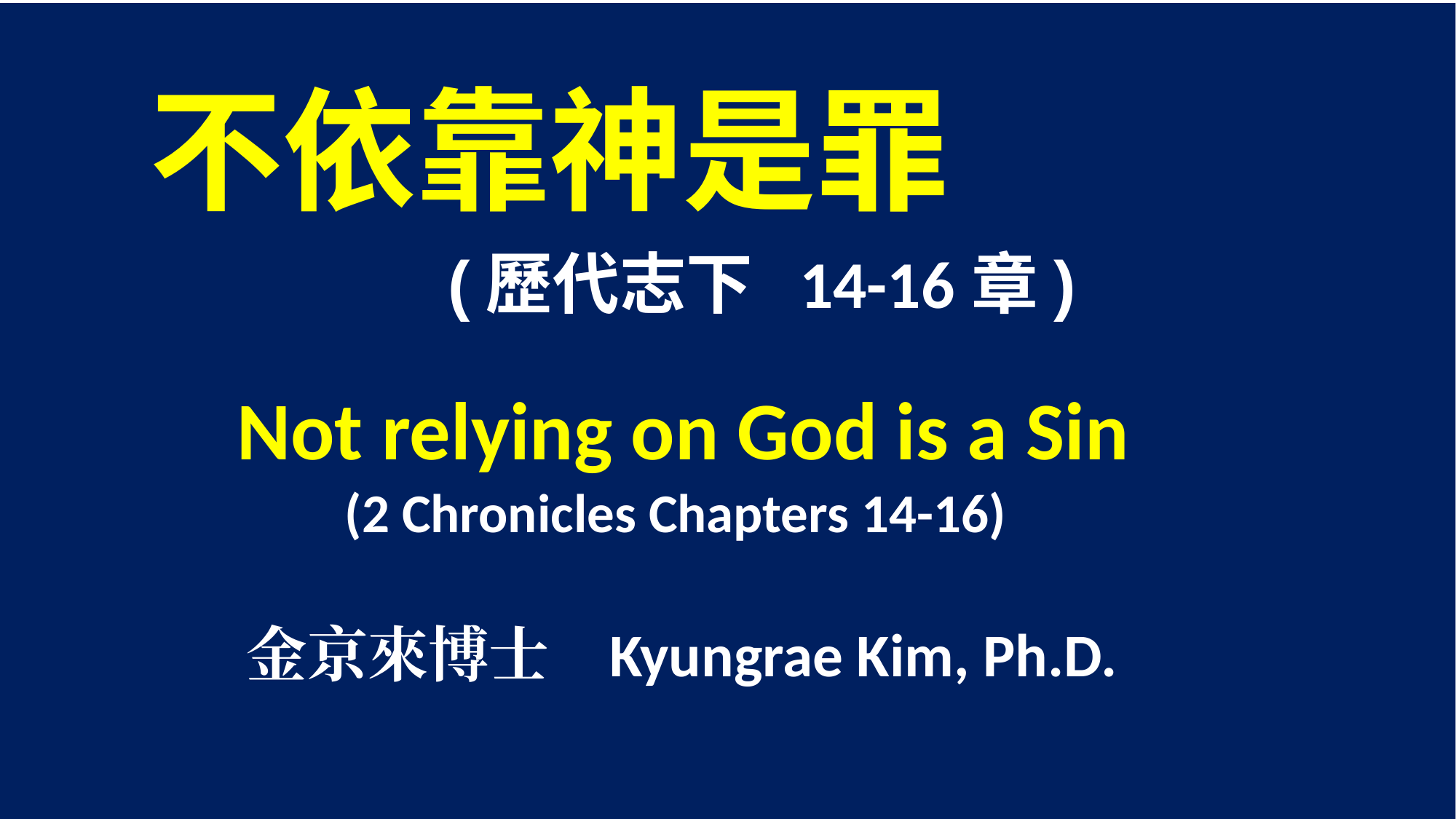

不依靠神是罪
                        (歷代志下  14-16章)

           Not relying on God is a Sin
                           (2 Chronicles Chapters 14-16)

                金京來博士   Kyungrae Kim, Ph.D.